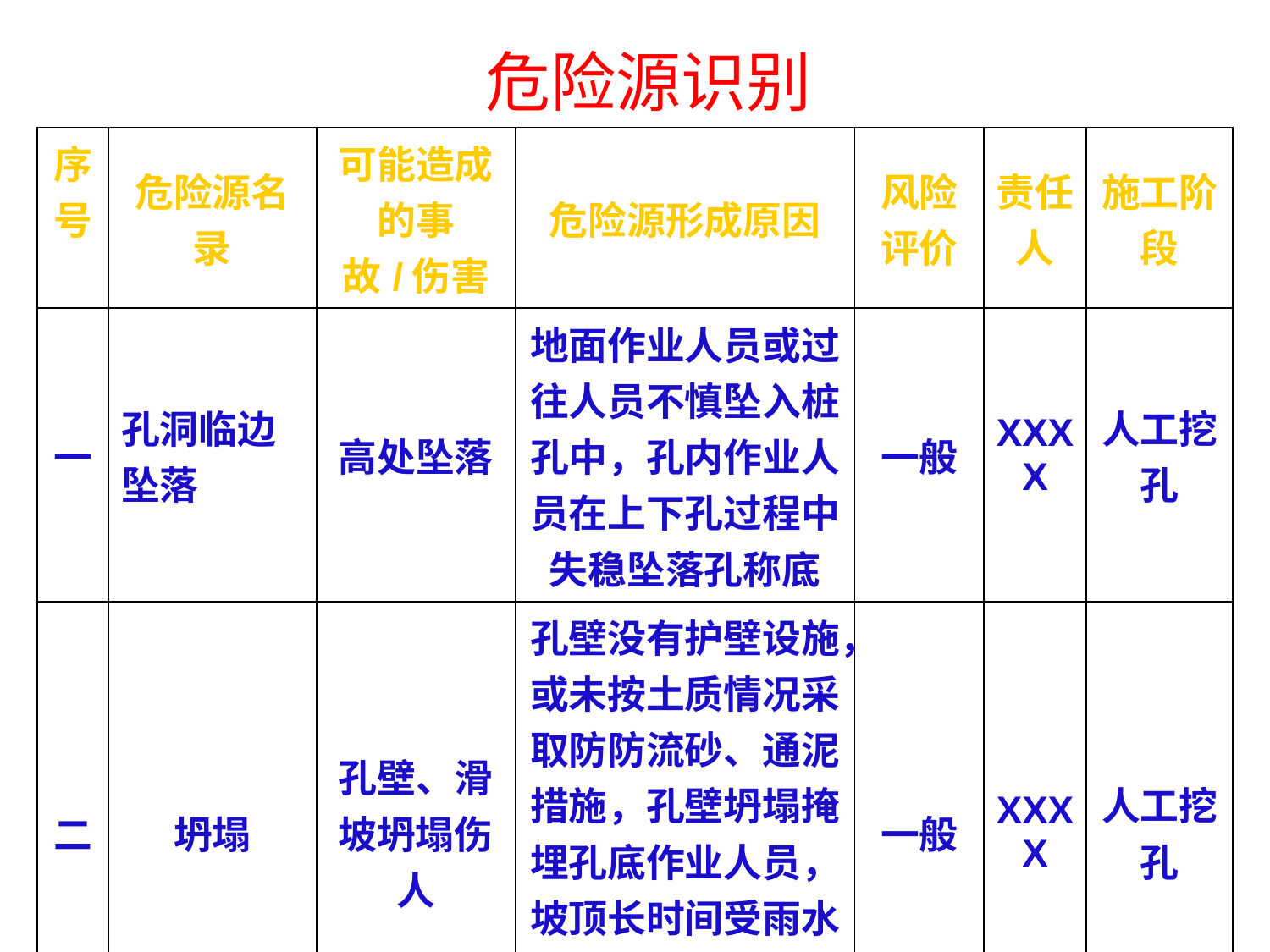

危险源识别
| 序号 | 危险源名录 | 可能造成的事故/伤害 | 危险源形成原因 | 风险评价 | 责任人 | 施工阶段 |
| --- | --- | --- | --- | --- | --- | --- |
| 一 | 孔洞临边坠落 | 高处坠落 | 地面作业人员或过往人员不慎坠入桩孔中，孔内作业人员在上下孔过程中失稳坠落孔称底 | 一般 | XXXX | 人工挖孔 |
| 二 | 坍塌 | 孔壁、滑坡坍塌伤人 | 孔壁没有护壁设施，或未按土质情况采取防防流砂、通泥措施，孔壁坍塌掩埋孔底作业人员，坡顶长时间受雨水冲刷，大量向滑坡渗透 | 一般 | XXXX | 人工挖孔 |